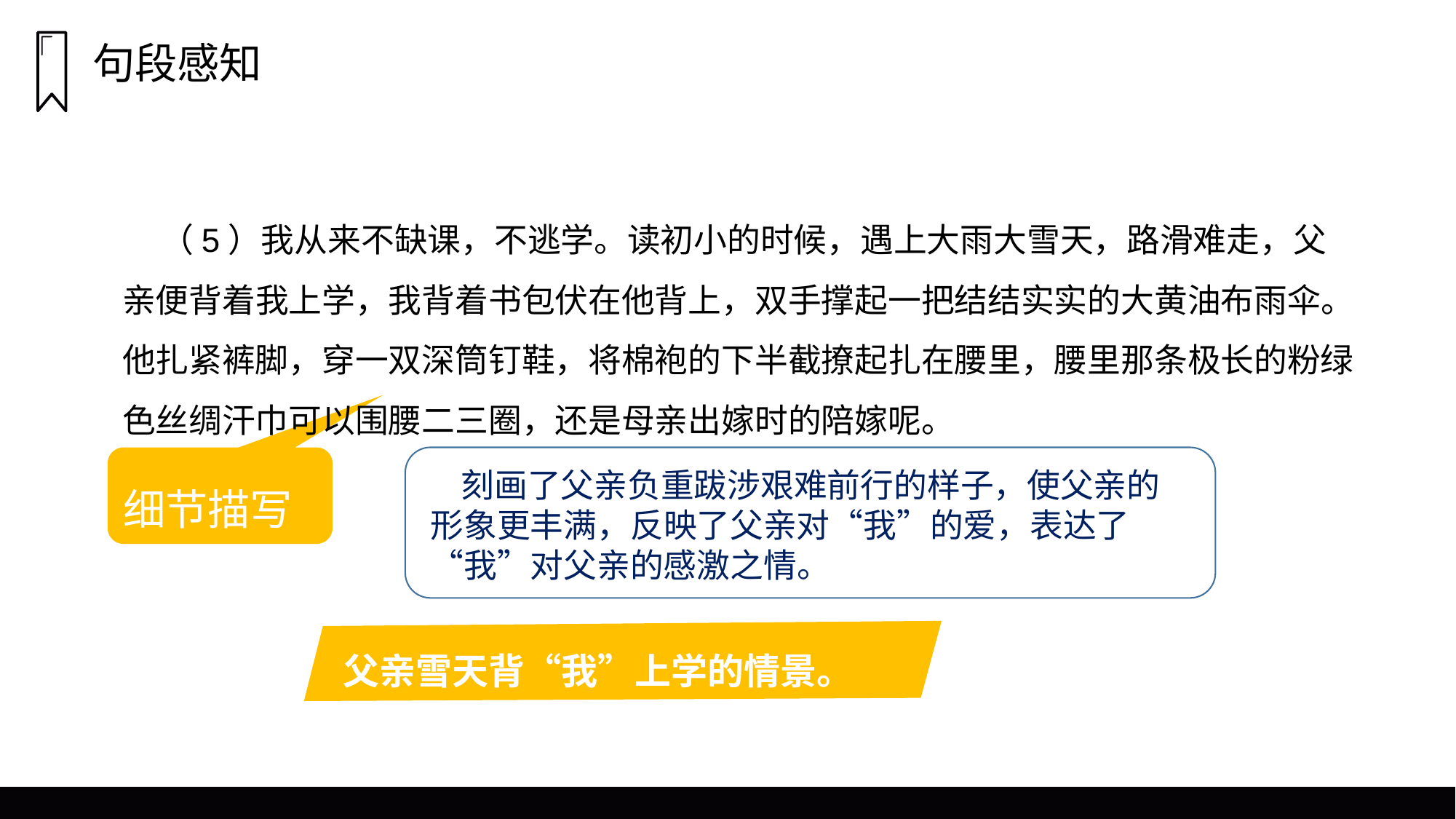

句段感知
    （5）我从来不缺课，不逃学。读初小的时候，遇上大雨大雪天，路滑难走，父亲便背着我上学，我背着书包伏在他背上，双手撑起一把结结实实的大黄油布雨伞。他扎紧裤脚，穿一双深筒钉鞋，将棉袍的下半截撩起扎在腰里，腰里那条极长的粉绿色丝绸汗巾可以围腰二三圈，还是母亲出嫁时的陪嫁呢。
细节描写

   刻画了父亲负重跋涉艰难前行的样子，使父亲的形象更丰满，反映了父亲对“我”的爱，表达了“我”对父亲的感激之情。

父亲雪天背“我”上学的情景。